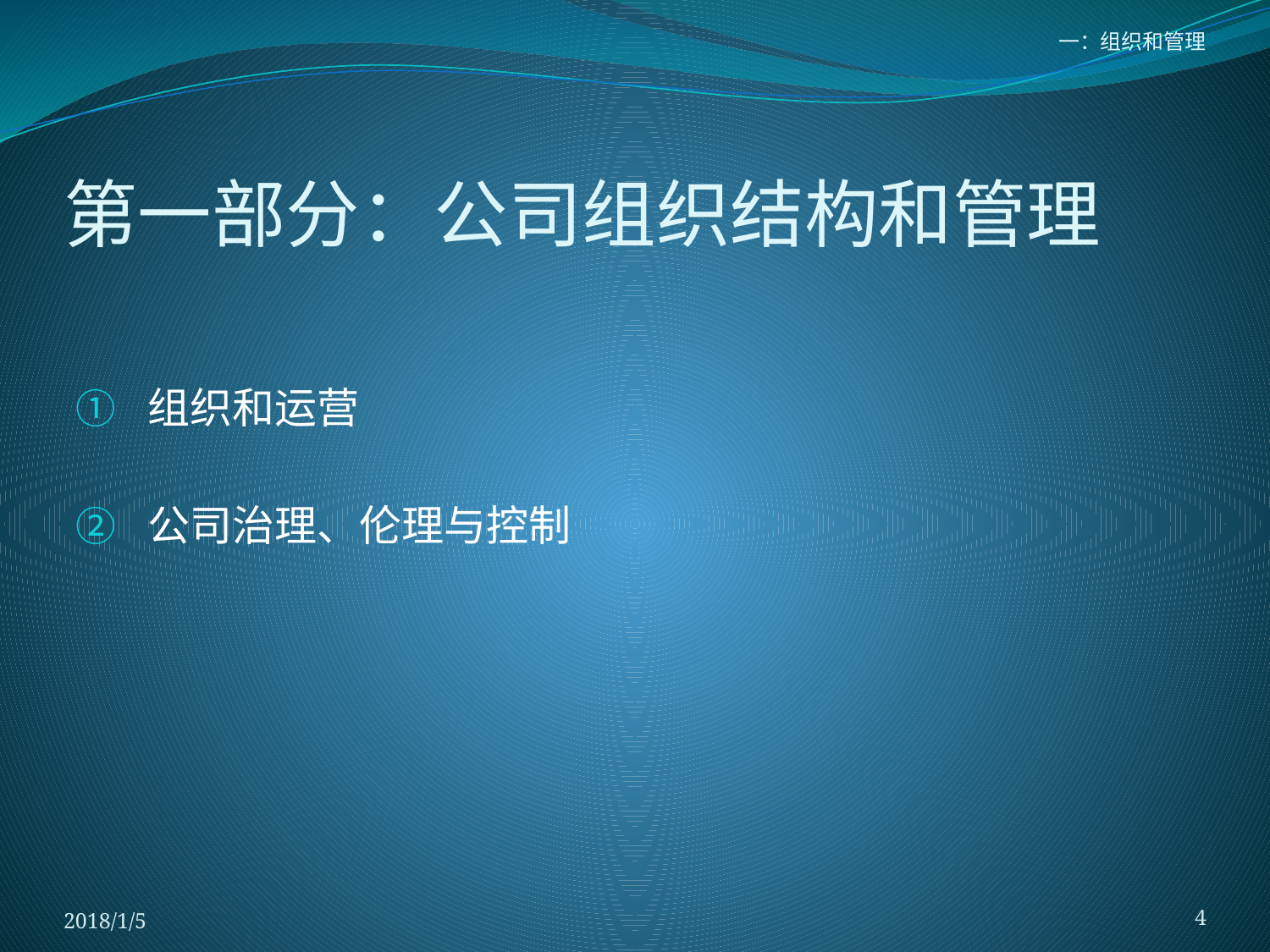

# 一：组织和管理
第一部分：公司组织结构和管理

组织和运营

公司治理、伦理与控制
2018/1/5
4